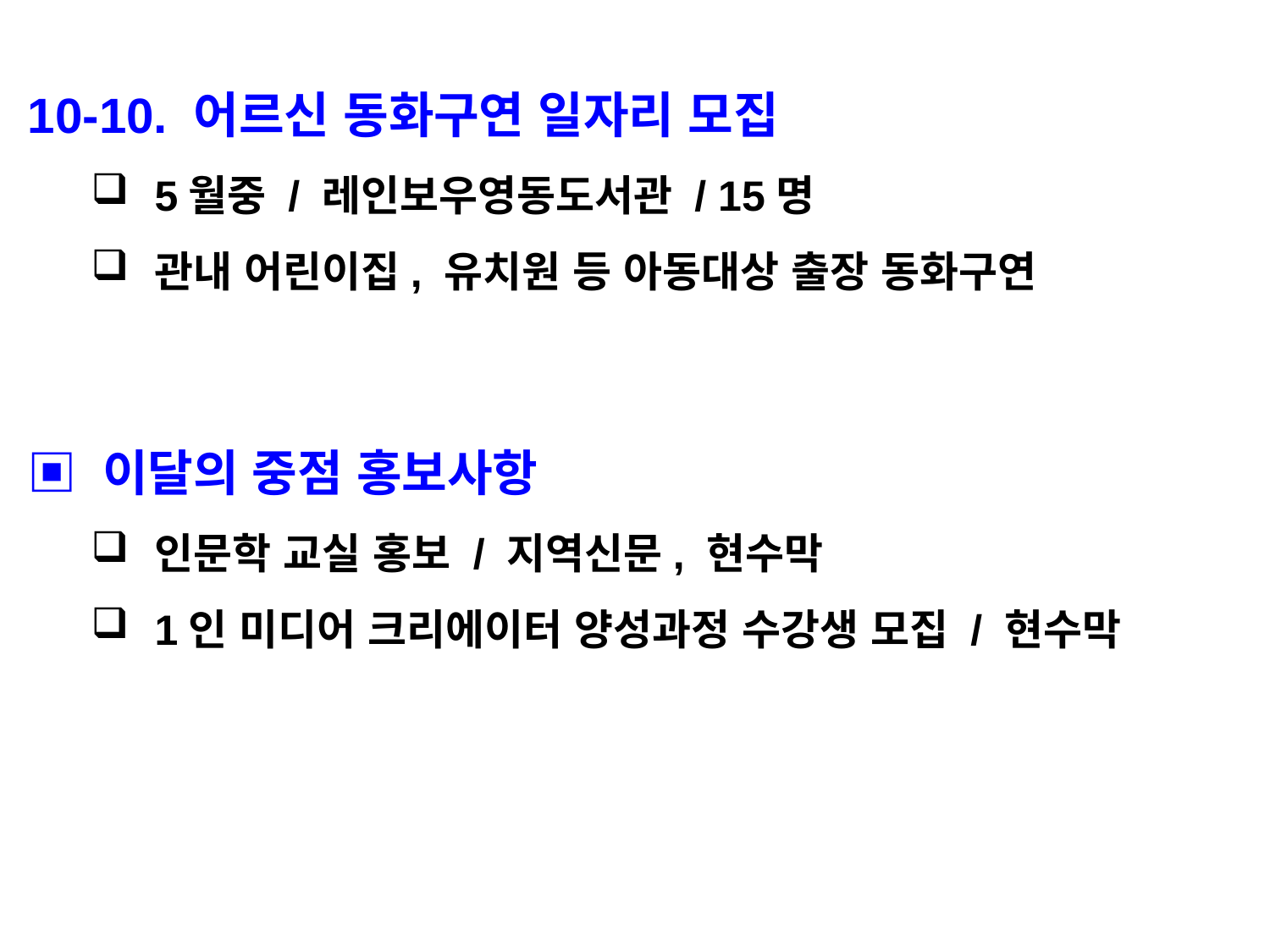

10-10. 어르신 동화구연 일자리 모집
5월중 / 레인보우영동도서관 / 15명
관내 어린이집, 유치원 등 아동대상 출장 동화구연

▣ 이달의 중점 홍보사항
인문학 교실 홍보 / 지역신문, 현수막
1인 미디어 크리에이터 양성과정 수강생 모집 / 현수막